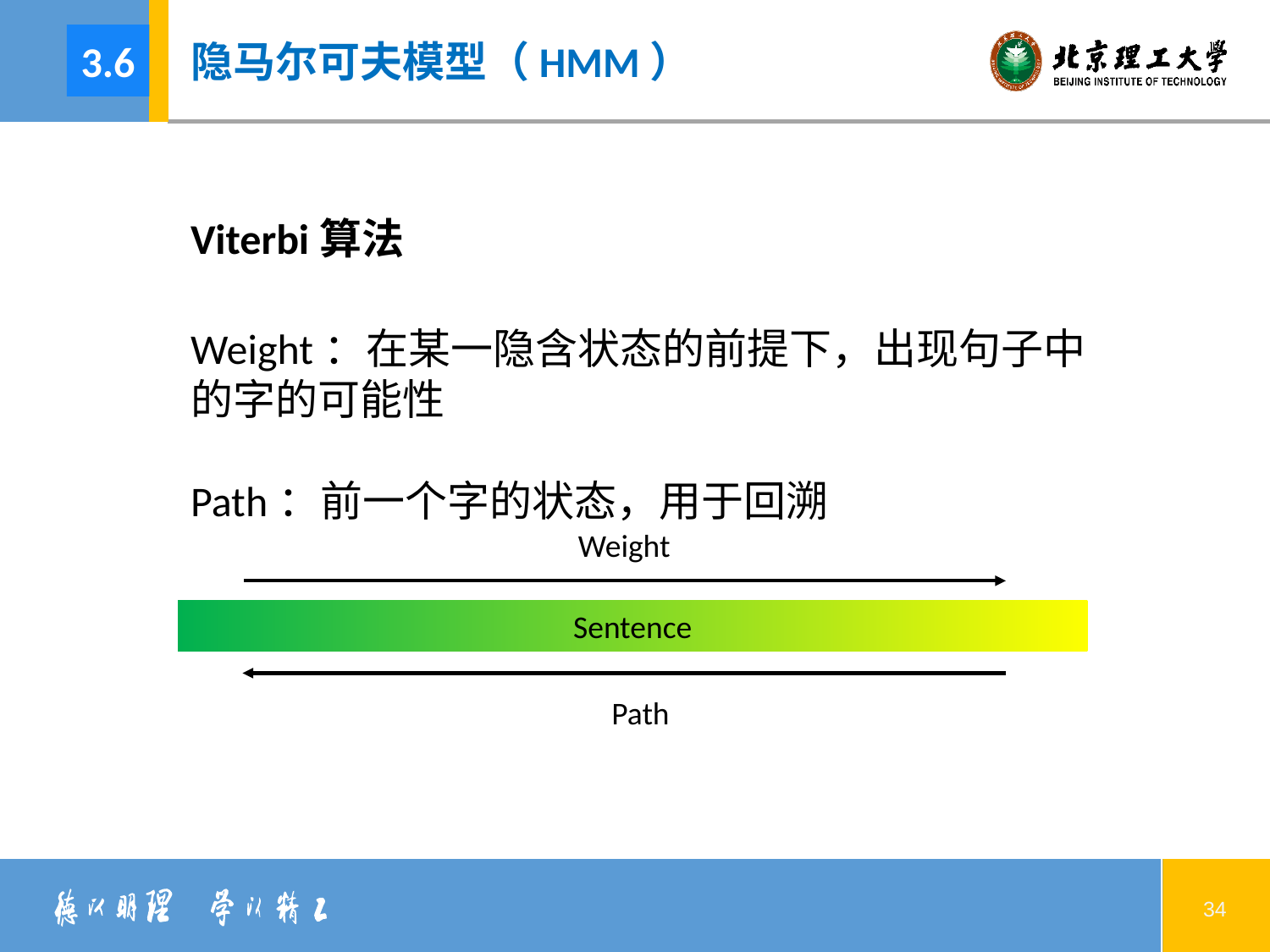

3.6
隐马尔可夫模型（HMM）
Viterbi算法
Weight：在某一隐含状态的前提下，出现句子中的字的可能性

Path：前一个字的状态，用于回溯
Weight
Sentence
Path